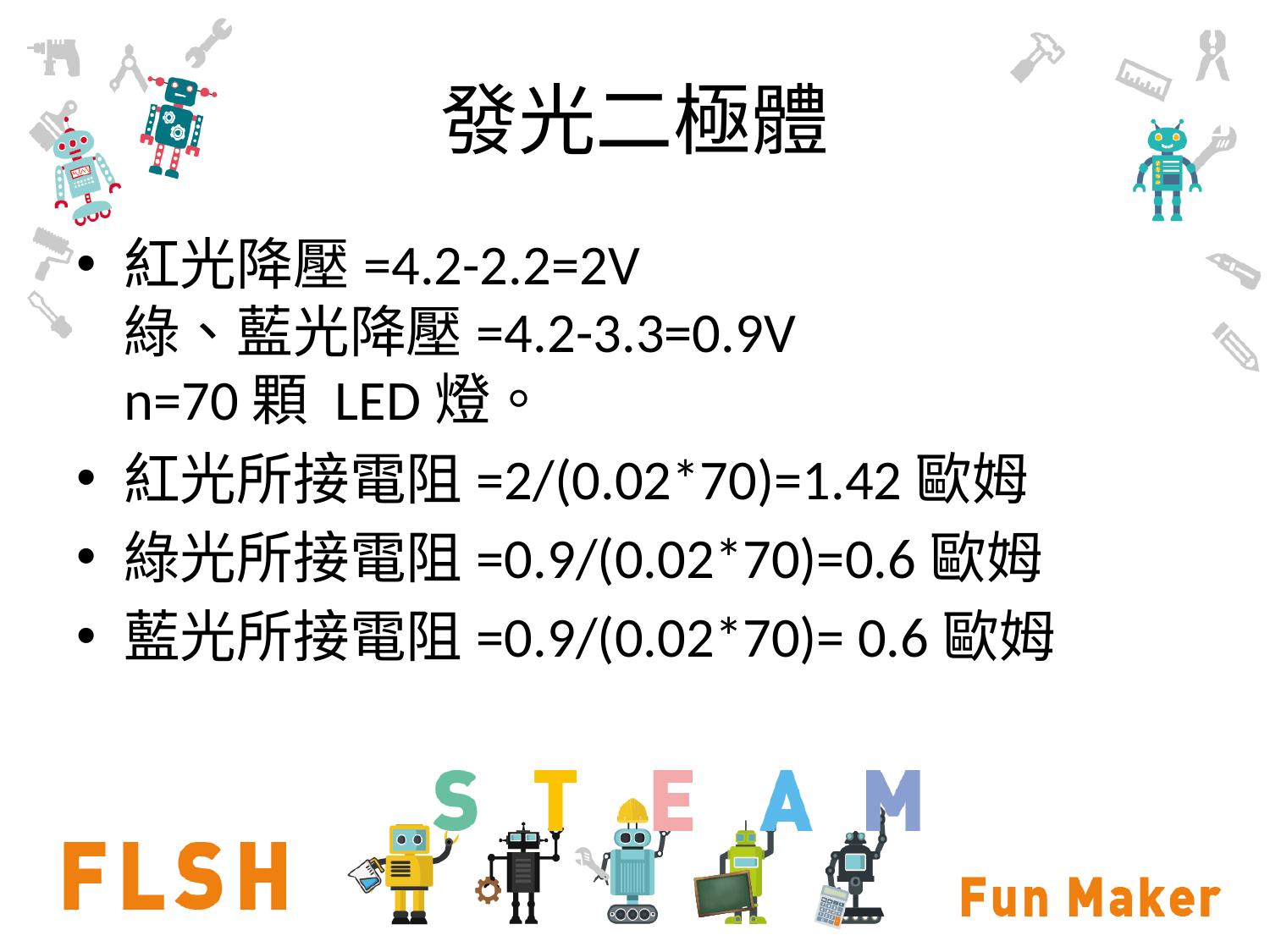

# 發光二極體
紅光降壓=4.2-2.2=2V
綠、藍光降壓=4.2-3.3=0.9V
n=70顆 LED燈。
紅光所接電阻=2/(0.02*70)=1.42歐姆
綠光所接電阻=0.9/(0.02*70)=0.6歐姆
藍光所接電阻=0.9/(0.02*70)= 0.6歐姆